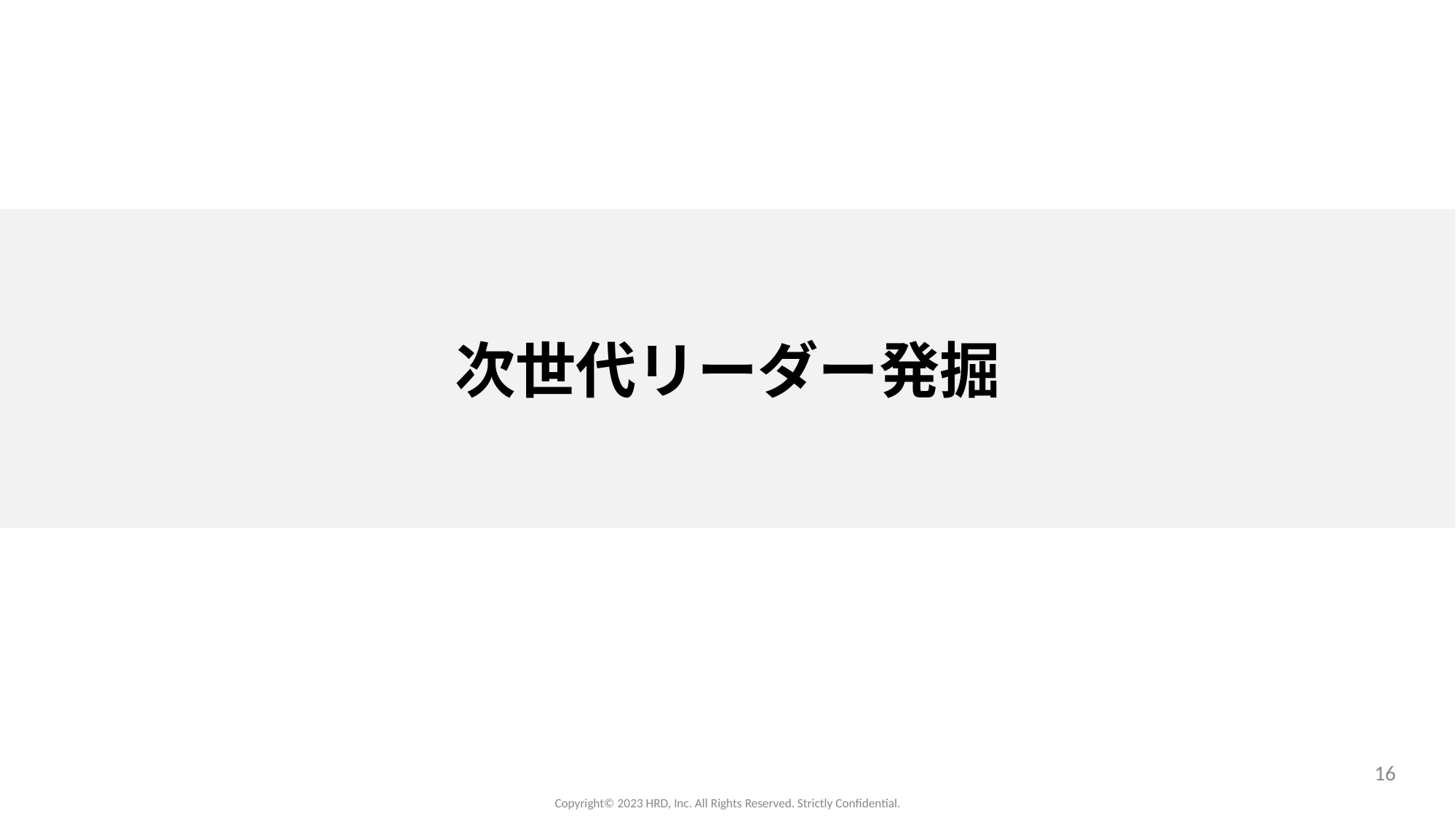

次世代リーダー発掘
16
Copyright©️ 2023 HRD, Inc. All Rights Reserved. Strictly Confidential.